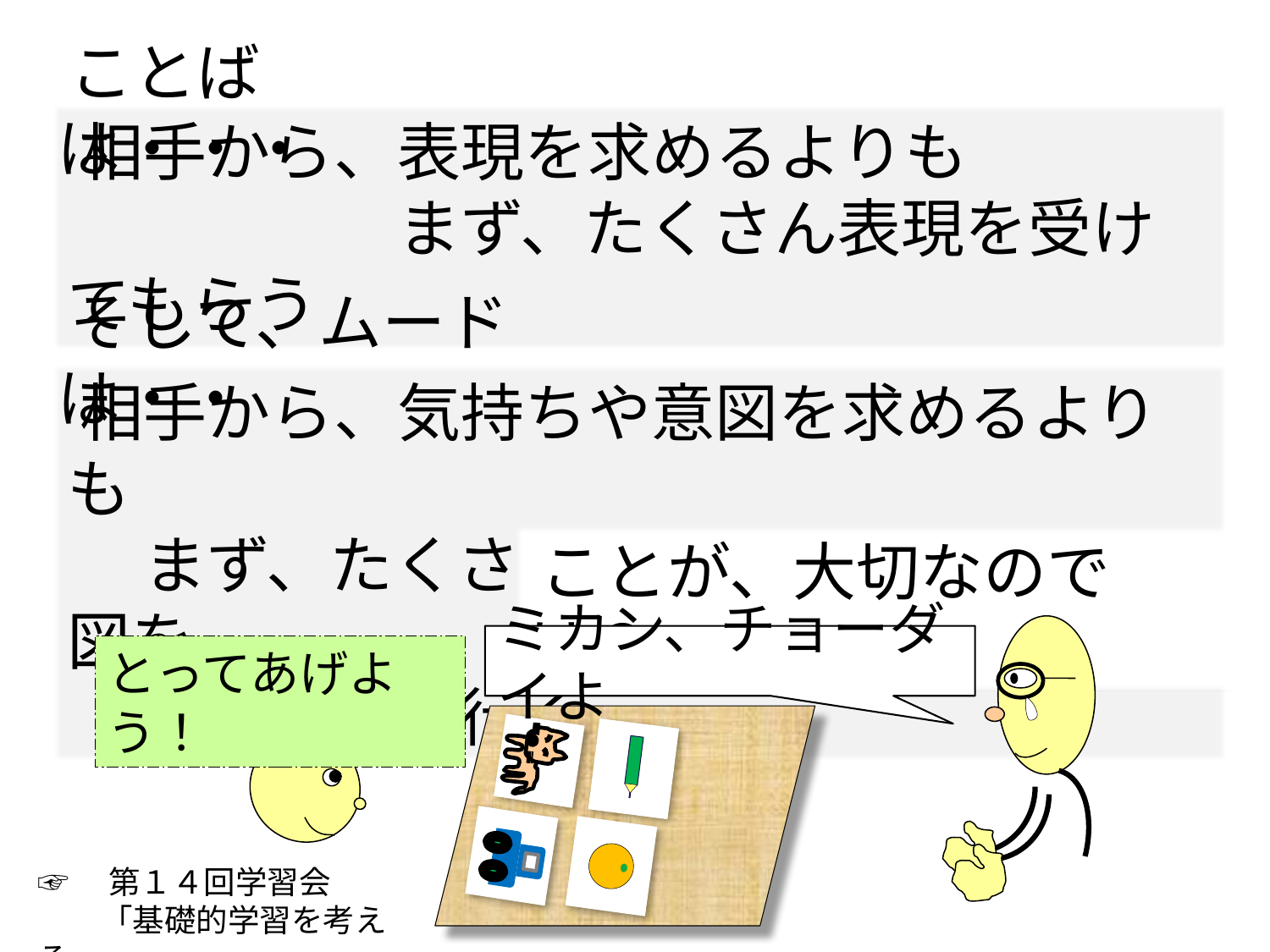

ことばは・・・
相手から、表現を求めるよりも
　　　　　まず、たくさん表現を受けてもらう
そして、ムードは・・
相手から、気持ちや意図を求めるよりも
　まず、たくさんこちらの気持ちや意図を
　　　伝えて行く
ことが、大切なのでは？

ミカン、チョーダイよ
とってあげよう！

☞　第１４回学習会
　　「基礎的学習を考える」